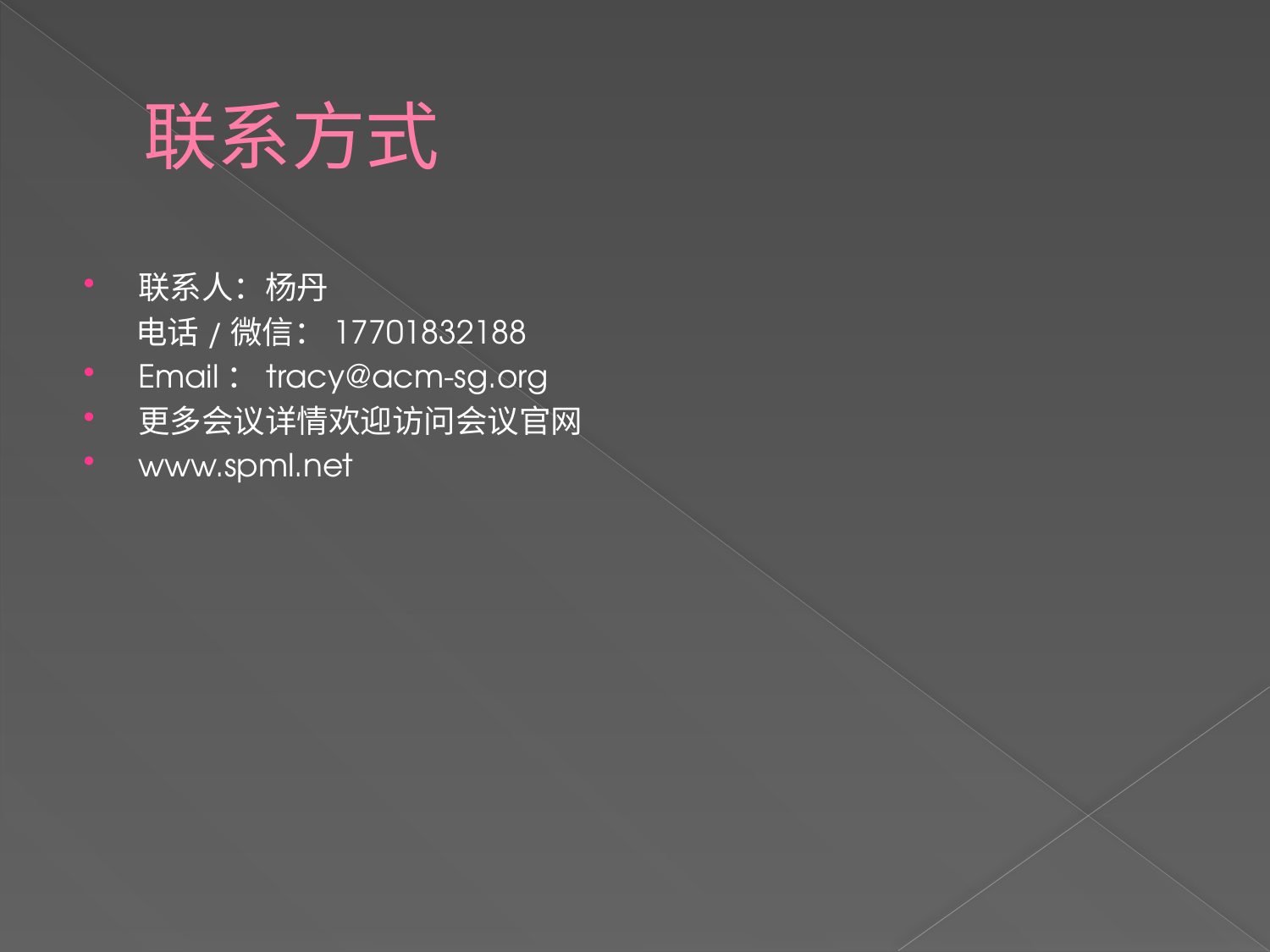

# 联系方式
联系人：杨丹
      电话/微信：17701832188
Email：tracy@acm-sg.org
更多会议详情欢迎访问会议官网
www.spml.net